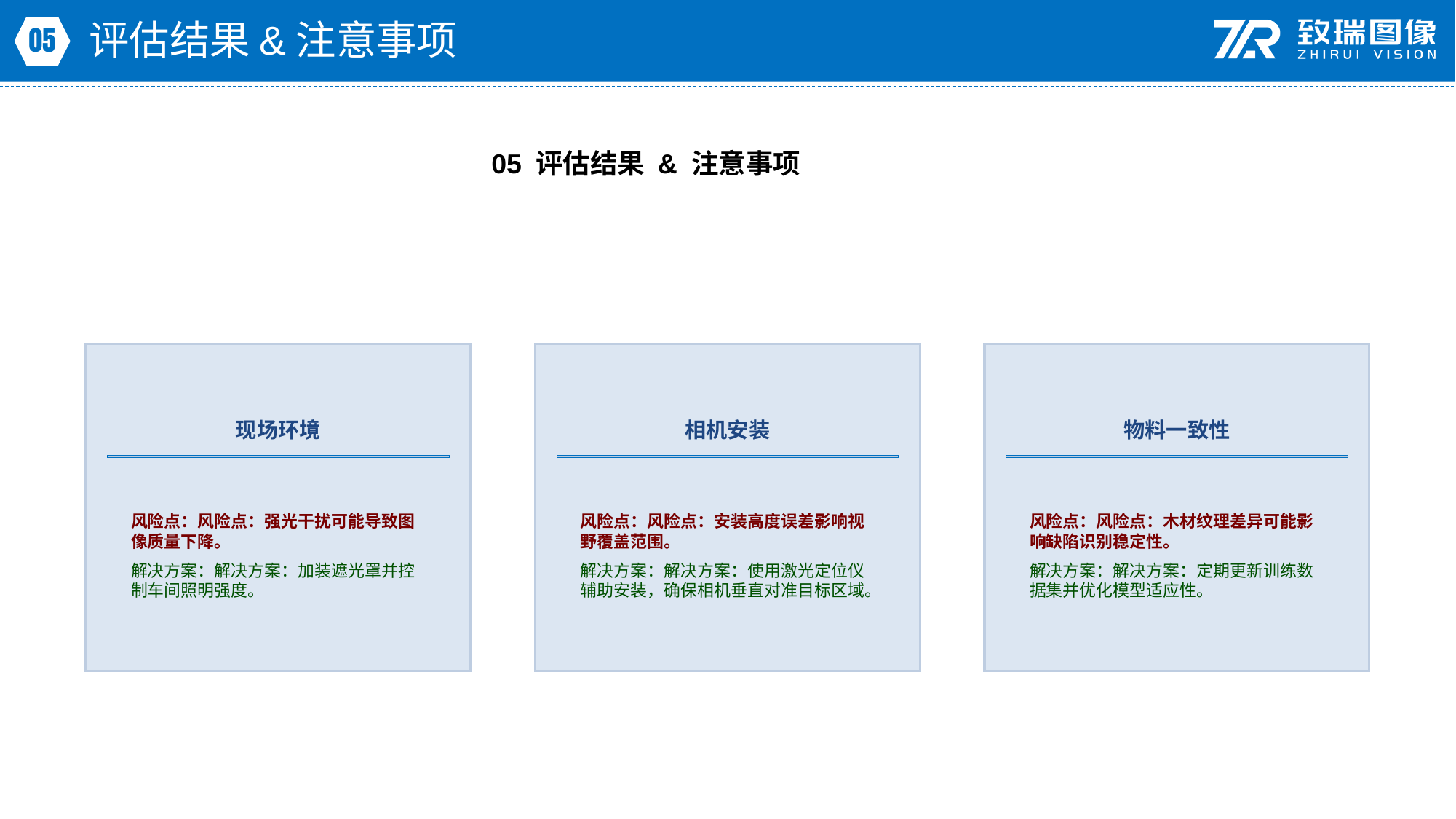

评估结果&注意事项
05

05 评估结果 & 注意事项

现场环境

相机安装

物料一致性

风险点：风险点：强光干扰可能导致图像质量下降。
解决方案：解决方案：加装遮光罩并控制车间照明强度。

风险点：风险点：安装高度误差影响视野覆盖范围。
解决方案：解决方案：使用激光定位仪辅助安装，确保相机垂直对准目标区域。

风险点：风险点：木材纹理差异可能影响缺陷识别稳定性。
解决方案：解决方案：定期更新训练数据集并优化模型适应性。